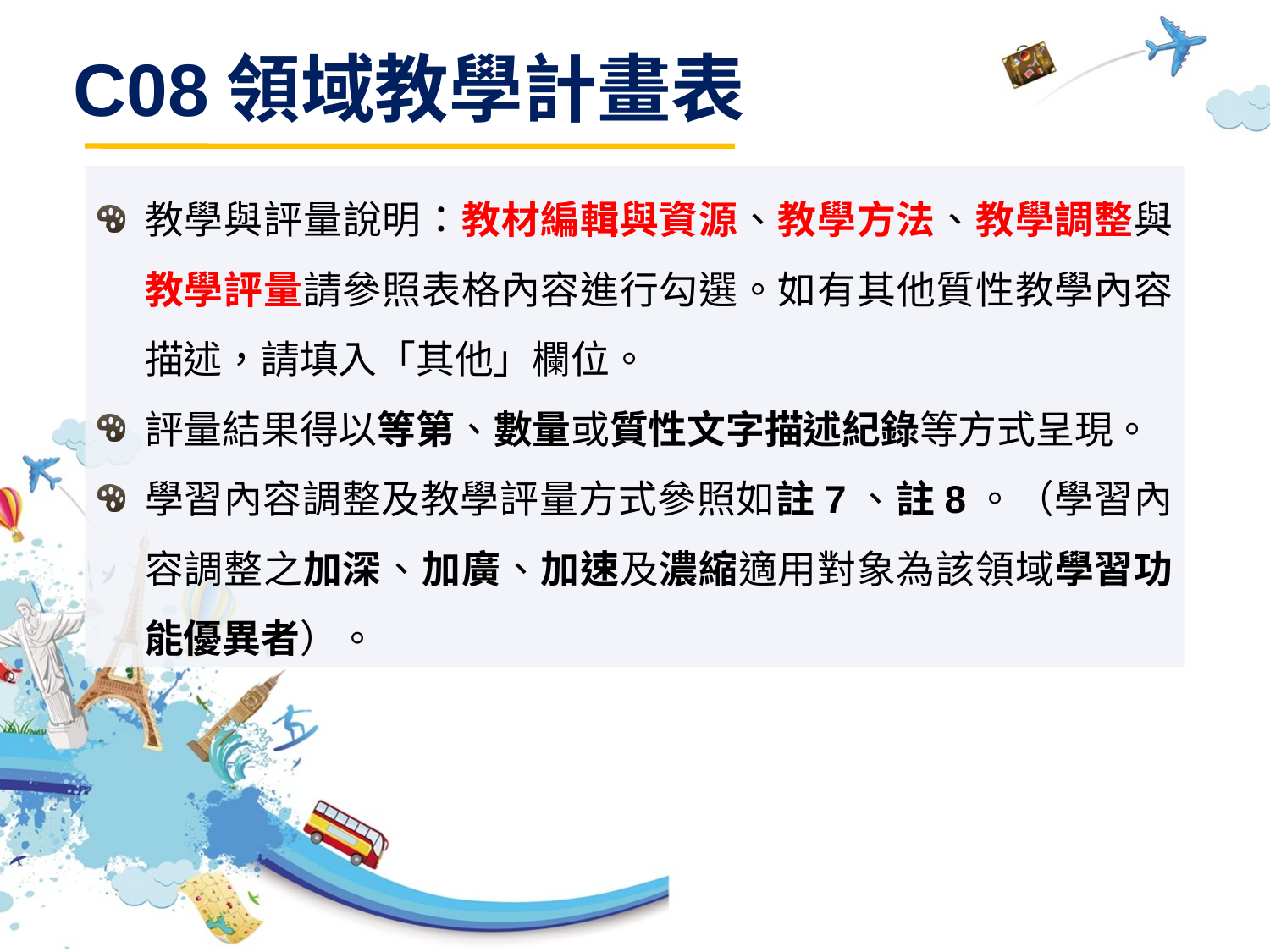

C08領域教學計畫表
教學與評量說明：教材編輯與資源、教學方法、教學調整與教學評量請參照表格內容進行勾選。如有其他質性教學內容描述，請填入「其他」欄位。
評量結果得以等第、數量或質性文字描述紀錄等方式呈現。
學習內容調整及教學評量方式參照如註7、註8。（學習內容調整之加深、加廣、加速及濃縮適用對象為該領域學習功能優異者）。